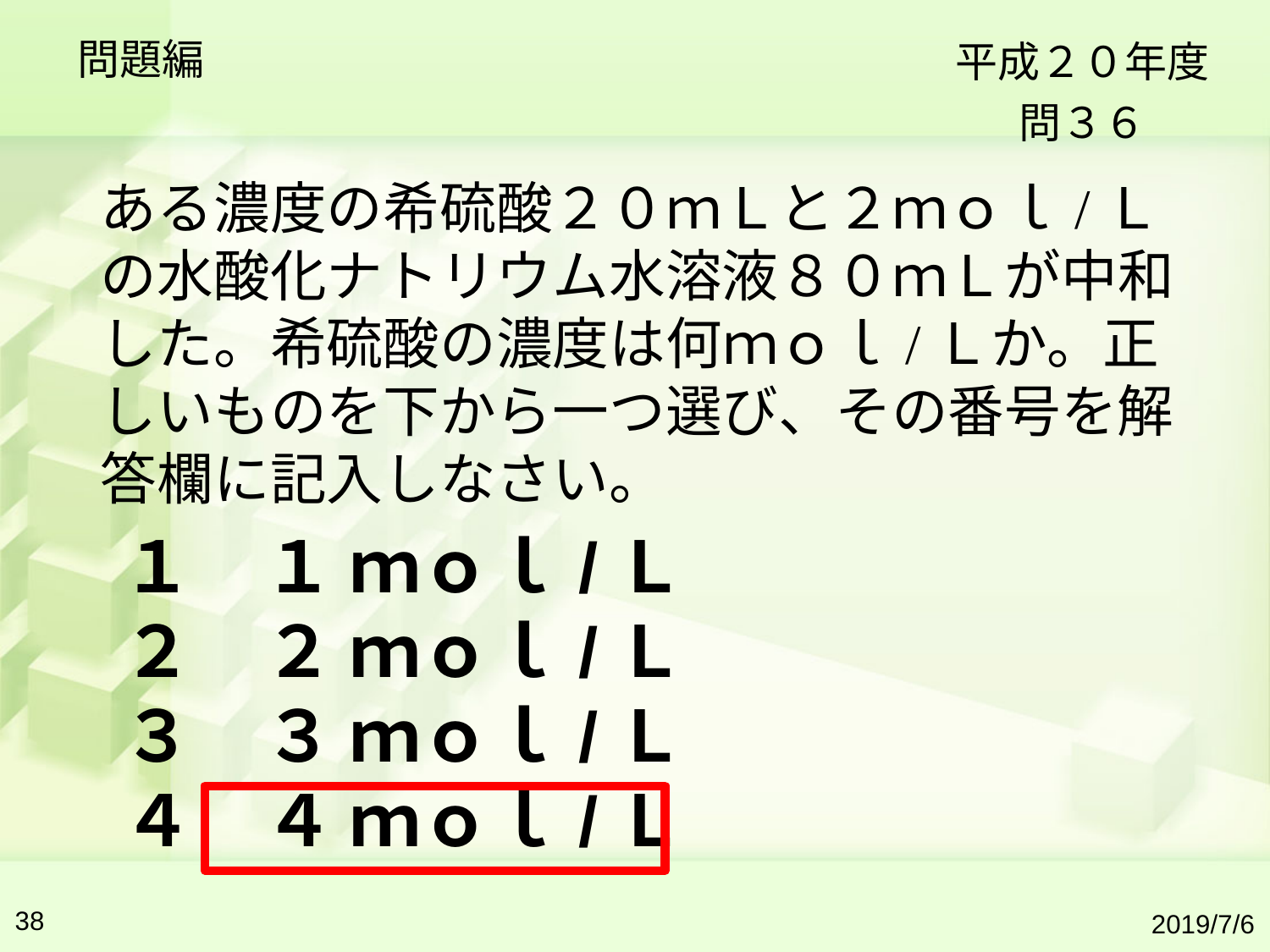

問題編
平成２０年度
問３６
ある濃度の希硫酸２０ｍＬと２ｍｏｌ/Ｌの水酸化ナトリウム水溶液８０ｍＬが中和した。希硫酸の濃度は何ｍｏｌ/Ｌか。正しいものを下から一つ選び、その番号を解答欄に記入しなさい。
１　１ ｍｏｌ/Ｌ
２　２ ｍｏｌ/Ｌ
３　３ ｍｏｌ/Ｌ
４　４ ｍｏｌ/Ｌ

38
2019/7/6